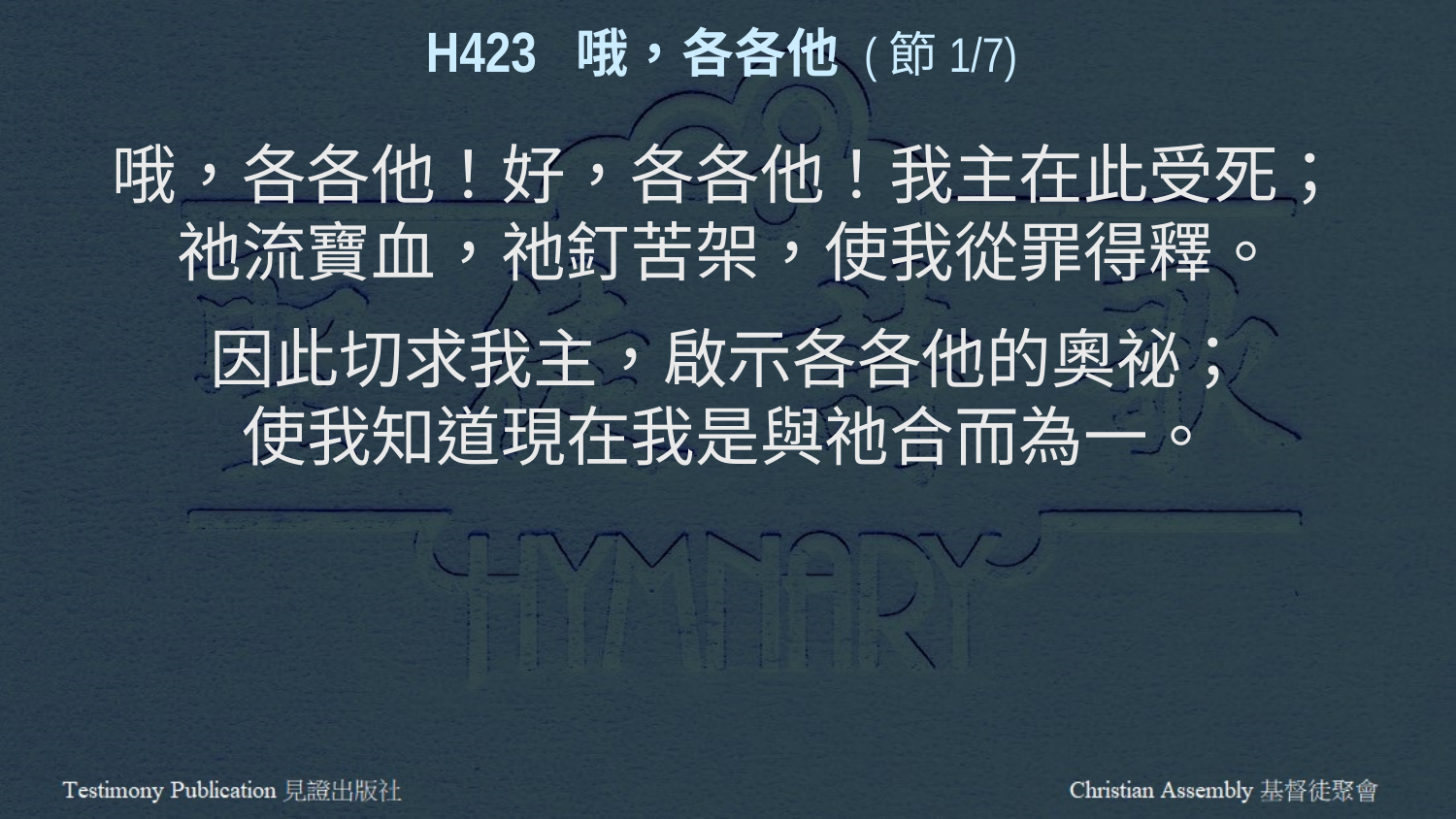

H423  哦，各各他 (節1/7)
哦，各各他！好，各各他！我主在此受死；
祂流寶血，祂釘苦架，使我從罪得釋。

因此切求我主，啟示各各他的奧祕；
使我知道現在我是與祂合而為一。